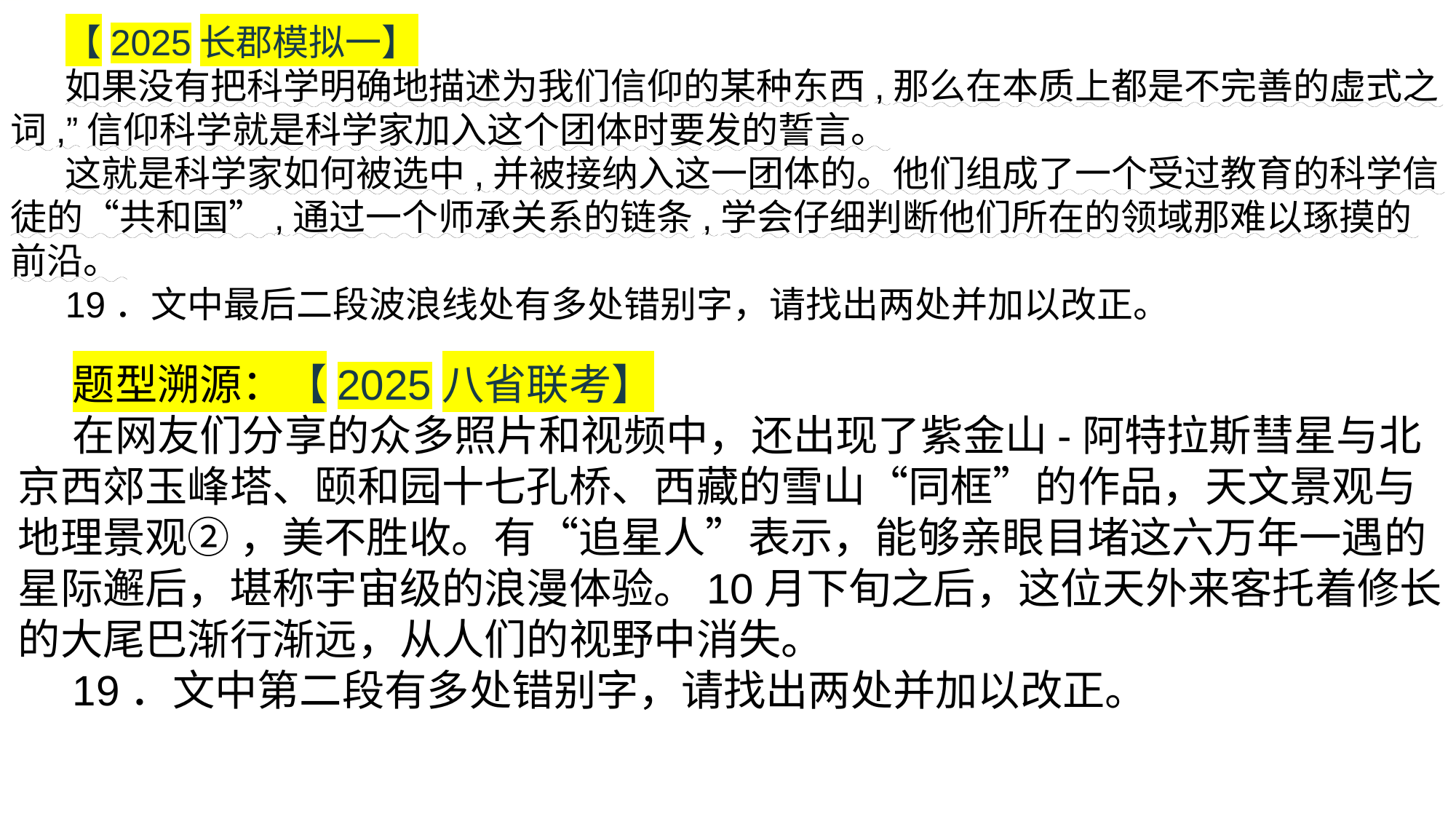

【2025长郡模拟一】
如果没有把科学明确地描述为我们信仰的某种东西,那么在本质上都是不完善的虚式之词,”信仰科学就是科学家加入这个团体时要发的誓言。
这就是科学家如何被选中,并被接纳入这一团体的。他们组成了一个受过教育的科学信徒的“共和国”,通过一个师承关系的链条,学会仔细判断他们所在的领域那难以琢摸的前沿。
19．文中最后二段波浪线处有多处错别字，请找出两处并加以改正。

题型溯源：【2025八省联考】
在网友们分享的众多照片和视频中，还出现了紫金山-阿特拉斯彗星与北京西郊玉峰塔、颐和园十七孔桥、西藏的雪山“同框”的作品，天文景观与地理景观② ，美不胜收。有“追星人”表示，能够亲眼目堵这六万年一遇的星际邂后，堪称宇宙级的浪漫体验。10月下旬之后，这位天外来客托着修长的大尾巴渐行渐远，从人们的视野中消失。
19．文中第二段有多处错别字，请找出两处并加以改正。